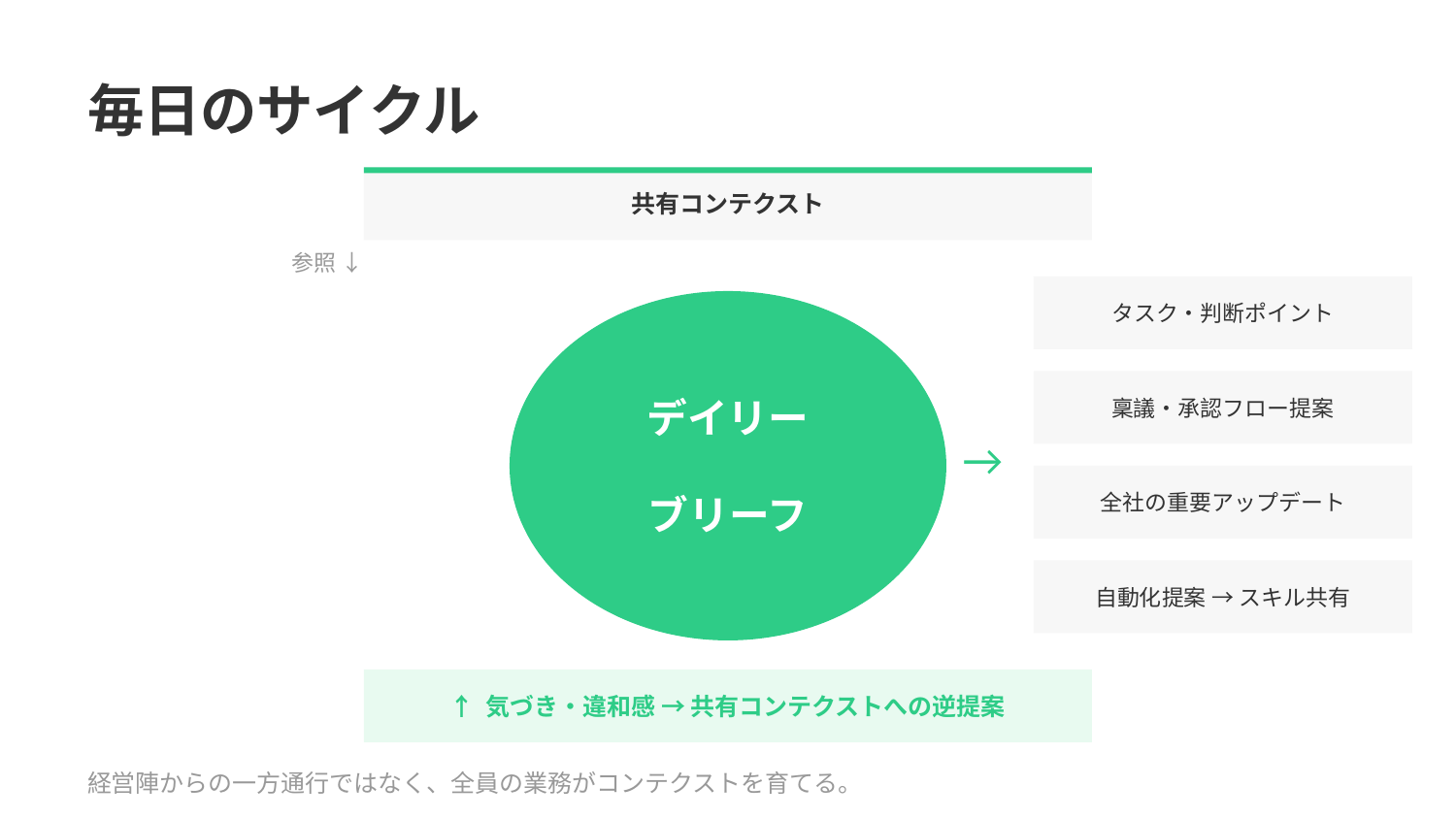

毎日のサイクル

共有コンテクスト
参照 ↓

タスク・判断ポイント

デイリー
ブリーフ

稟議・承認フロー提案
→

全社の重要アップデート

自動化提案 → スキル共有

↑ 気づき・違和感 → 共有コンテクストへの逆提案
経営陣からの一方通行ではなく、全員の業務がコンテクストを育てる。